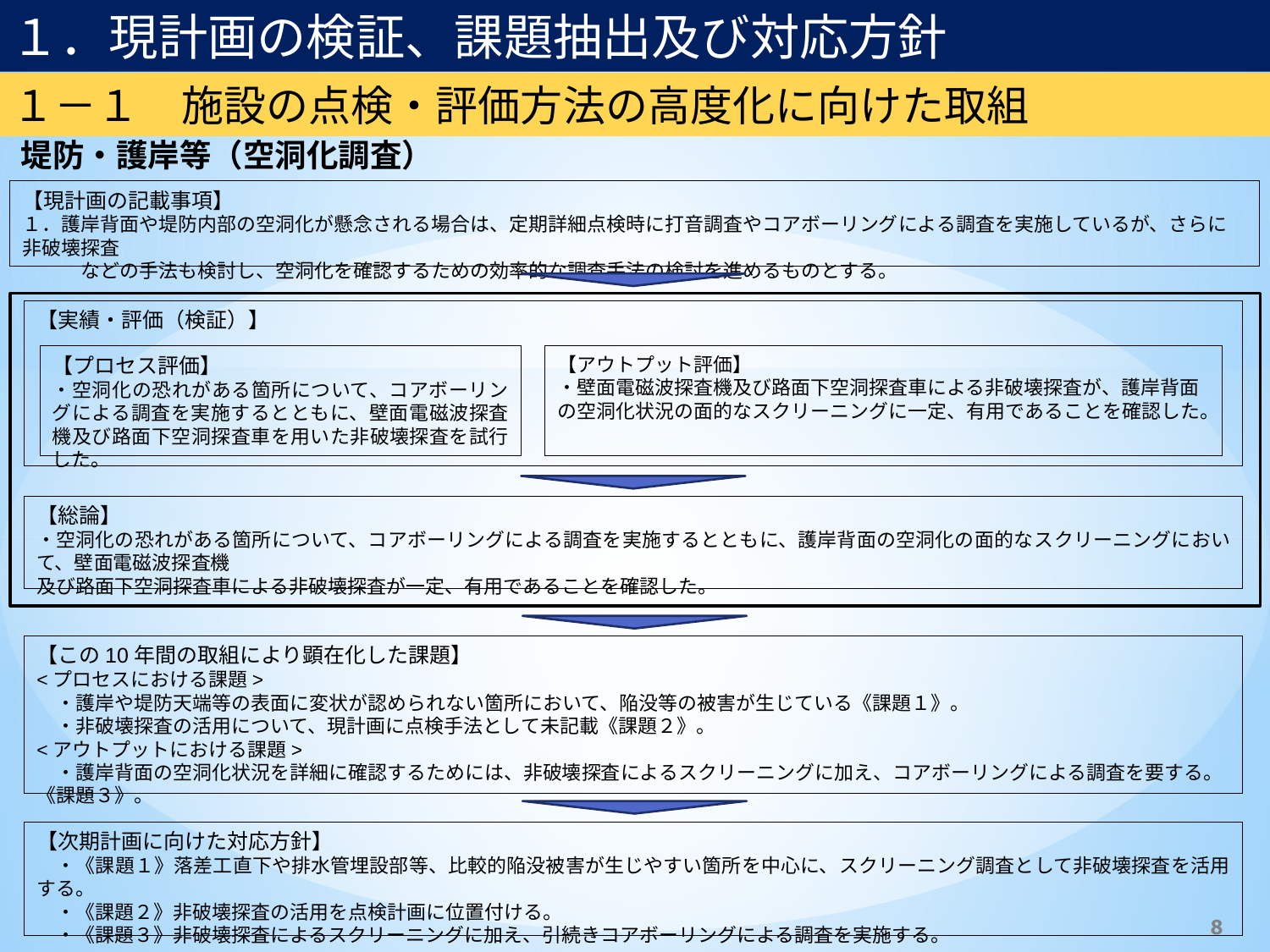

１．現計画の検証、課題抽出及び対応方針
１－１　施設の点検・評価方法の高度化に向けた取組
堤防・護岸等（空洞化調査）
【現計画の記載事項】
１．護岸背面や堤防内部の空洞化が懸念される場合は、定期詳細点検時に打音調査やコアボーリングによる調査を実施しているが、さらに非破壊探査
　　　などの手法も検討し、空洞化を確認するための効率的な調査手法の検討を進めるものとする。

【実績・評価（検証）】

【プロセス評価】
・空洞化の恐れがある箇所について、コアボーリングによる調査を実施するとともに、壁面電磁波探査機及び路面下空洞探査車を用いた非破壊探査を試行した。

【アウトプット評価】
・壁面電磁波探査機及び路面下空洞探査車による非破壊探査が、護岸背面の空洞化状況の面的なスクリーニングに一定、有用であることを確認した。

【総論】
・空洞化の恐れがある箇所について、コアボーリングによる調査を実施するとともに、護岸背面の空洞化の面的なスクリーニングにおいて、壁面電磁波探査機
及び路面下空洞探査車による非破壊探査が一定、有用であることを確認した。

【この10年間の取組により顕在化した課題】
<プロセスにおける課題>
　・護岸や堤防天端等の表面に変状が認められない箇所において、陥没等の被害が生じている《課題１》。
　・非破壊探査の活用について、現計画に点検手法として未記載《課題２》。
<アウトプットにおける課題>
　・護岸背面の空洞化状況を詳細に確認するためには、非破壊探査によるスクリーニングに加え、コアボーリングによる調査を要する。《課題３》。

【次期計画に向けた対応方針】
　・《課題１》落差工直下や排水管埋設部等、比較的陥没被害が生じやすい箇所を中心に、スクリーニング調査として非破壊探査を活用する。
　・《課題２》非破壊探査の活用を点検計画に位置付ける。
　・《課題３》非破壊探査によるスクリーニングに加え、引続きコアボーリングによる調査を実施する。
8